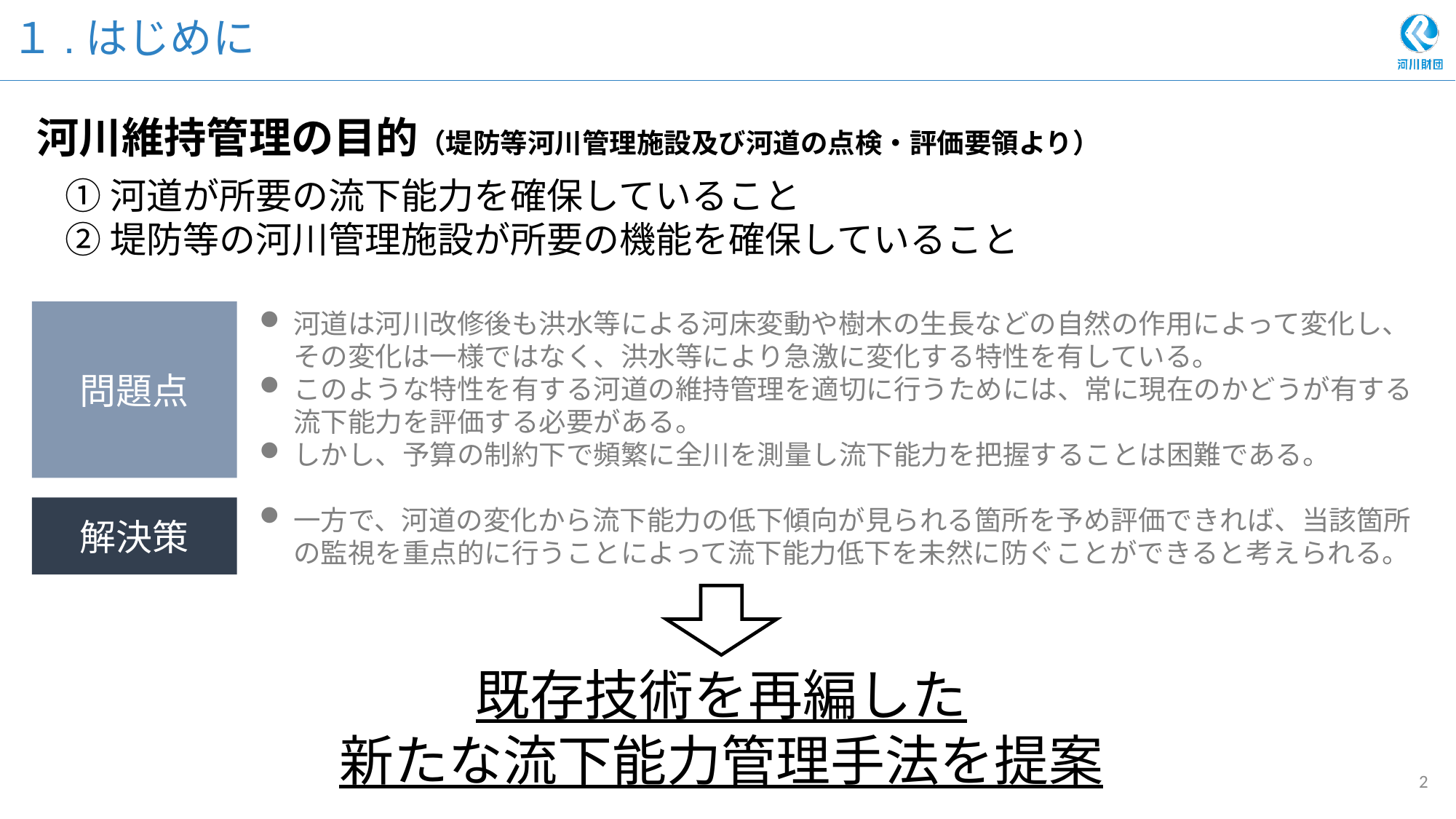

# １.はじめに
河川維持管理の目的（堤防等河川管理施設及び河道の点検・評価要領より）
①河道が所要の流下能力を確保していること
②堤防等の河川管理施設が所要の機能を確保していること
河道は河川改修後も洪水等による河床変動や樹木の生長などの自然の作用によって変化し、その変化は一様ではなく、洪水等により急激に変化する特性を有している。
このような特性を有する河道の維持管理を適切に行うためには、常に現在のかどうが有する流下能力を評価する必要がある。
しかし、予算の制約下で頻繁に全川を測量し流下能力を把握することは困難である。
問題点
解決策
一方で、河道の変化から流下能力の低下傾向が見られる箇所を予め評価できれば、当該箇所の監視を重点的に行うことによって流下能力低下を未然に防ぐことができると考えられる。

既存技術を再編した
新たな流下能力管理手法を提案
2